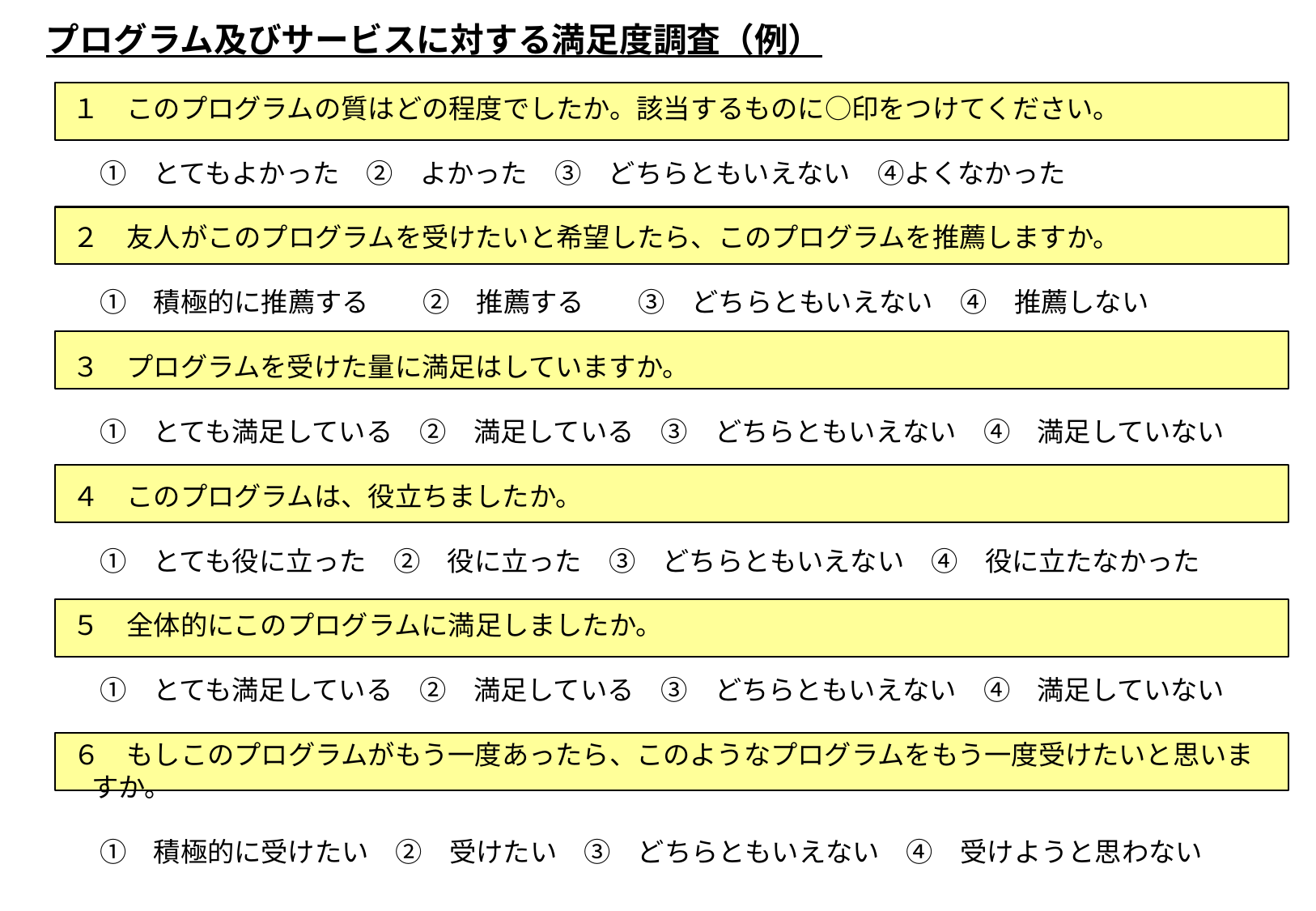

プログラム及びサービスに対する満足度調査（例）

　１　このプログラムの質はどの程度でしたか。該当するものに○印をつけてください。

　　①　とてもよかった　②　よかった　③　どちらともいえない　④よくなかった

　２　友人がこのプログラムを受けたいと希望したら、このプログラムを推薦しますか。

　　①　積極的に推薦する　　②　推薦する　　③　どちらともいえない　④　推薦しない

　３　プログラムを受けた量に満足はしていますか。

　　①　とても満足している　②　満足している　③　どちらともいえない　④　満足していない

　４　このプログラムは、役立ちましたか。

　　①　とても役に立った　②　役に立った　③　どちらともいえない　④　役に立たなかった

　５　全体的にこのプログラムに満足しましたか。

　　①　とても満足している　②　満足している　③　どちらともいえない　④　満足していない

　６　もしこのプログラムがもう一度あったら、このようなプログラムをもう一度受けたいと思いますか。

　　①　積極的に受けたい　②　受けたい　③　どちらともいえない　④　受けようと思わない